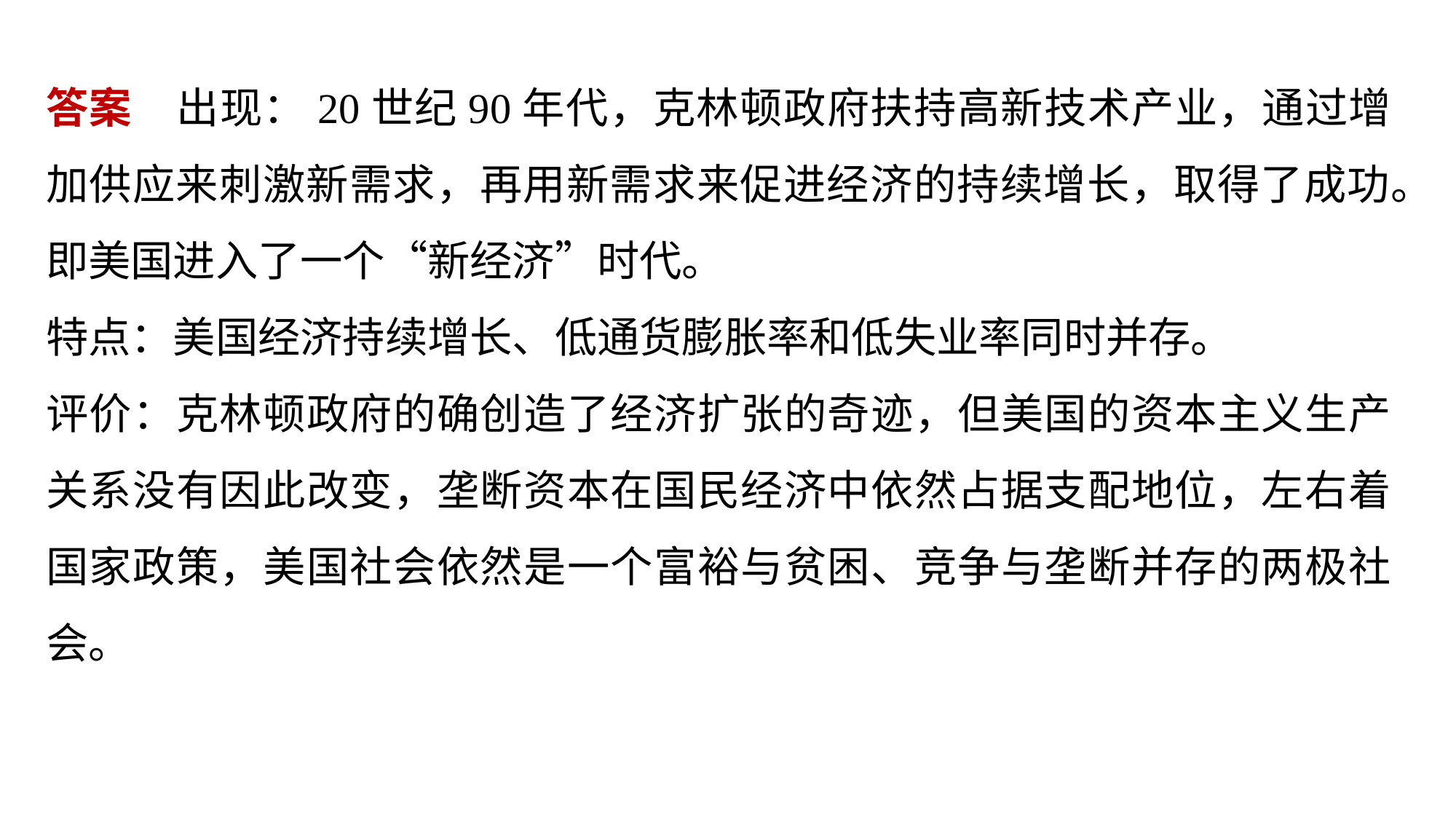

答案　出现：20世纪90年代，克林顿政府扶持高新技术产业，通过增加供应来刺激新需求，再用新需求来促进经济的持续增长，取得了成功。即美国进入了一个“新经济”时代。
特点：美国经济持续增长、低通货膨胀率和低失业率同时并存。
评价：克林顿政府的确创造了经济扩张的奇迹，但美国的资本主义生产关系没有因此改变，垄断资本在国民经济中依然占据支配地位，左右着国家政策，美国社会依然是一个富裕与贫困、竞争与垄断并存的两极社会。